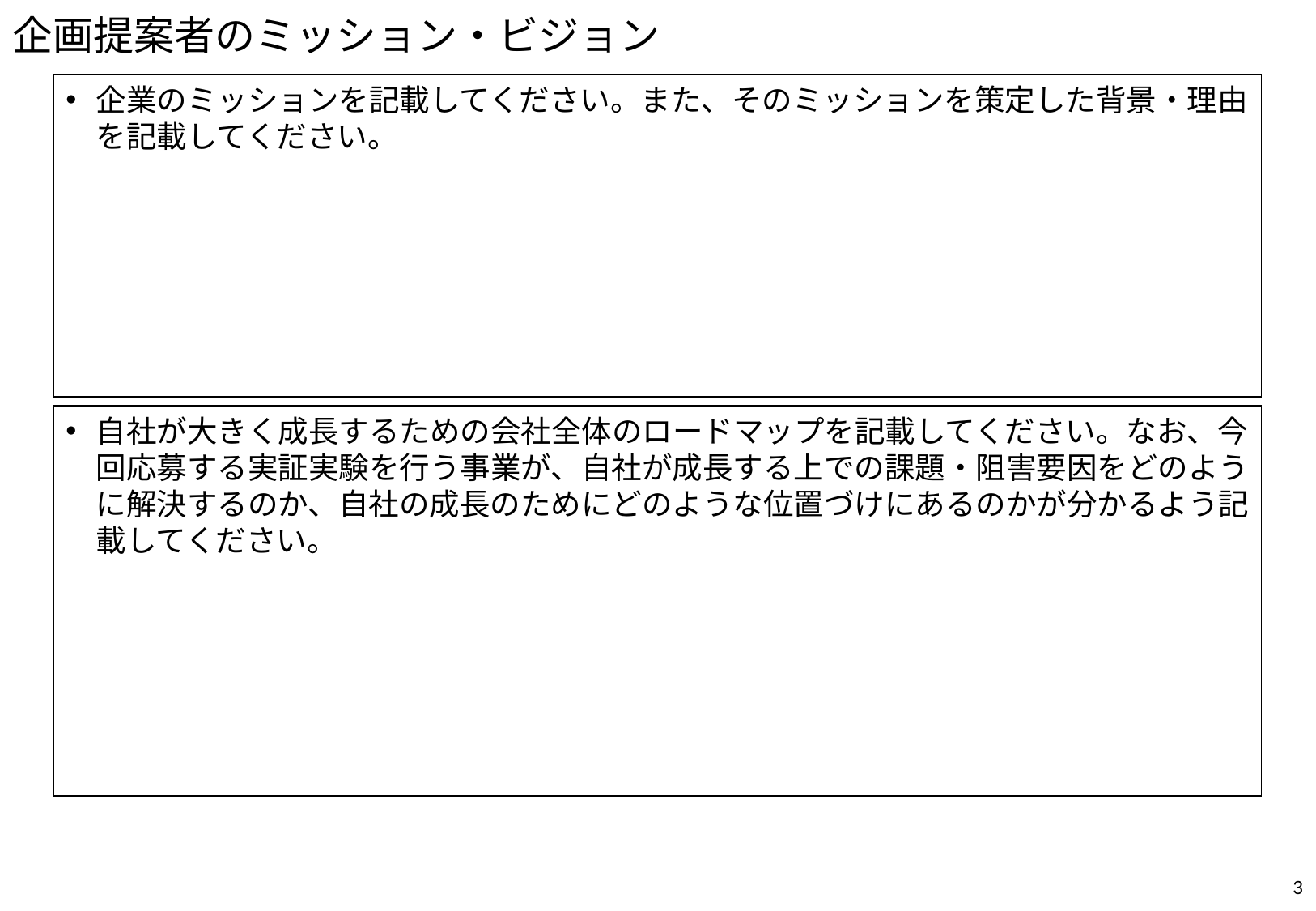

# 企画提案者のミッション・ビジョン
企業のミッションを記載してください。また、そのミッションを策定した背景・理由を記載してください。
自社が大きく成長するための会社全体のロードマップを記載してください。なお、今回応募する実証実験を行う事業が、自社が成長する上での課題・阻害要因をどのように解決するのか、自社の成長のためにどのような位置づけにあるのかが分かるよう記載してください。
3